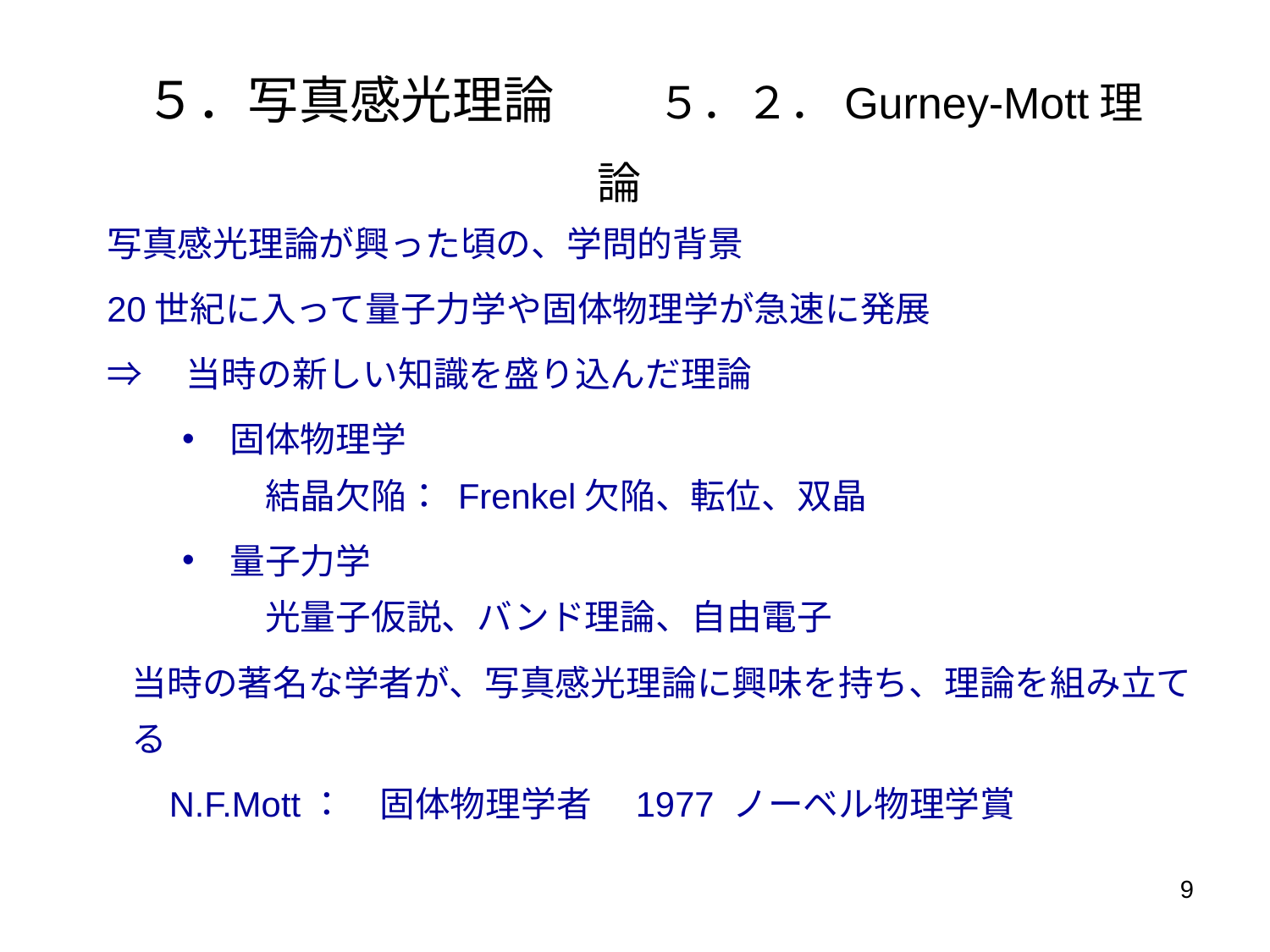

# ５．写真感光理論　　５．２．Gurney-Mott理論
写真感光理論が興った頃の、学問的背景
20世紀に入って量子力学や固体物理学が急速に発展
⇒　当時の新しい知識を盛り込んだ理論
固体物理学
　結晶欠陥： Frenkel欠陥、転位、双晶
量子力学
　光量子仮説、バンド理論、自由電子
当時の著名な学者が、写真感光理論に興味を持ち、理論を組み立てる
N.F.Mott：　固体物理学者　1977 ノーベル物理学賞

9